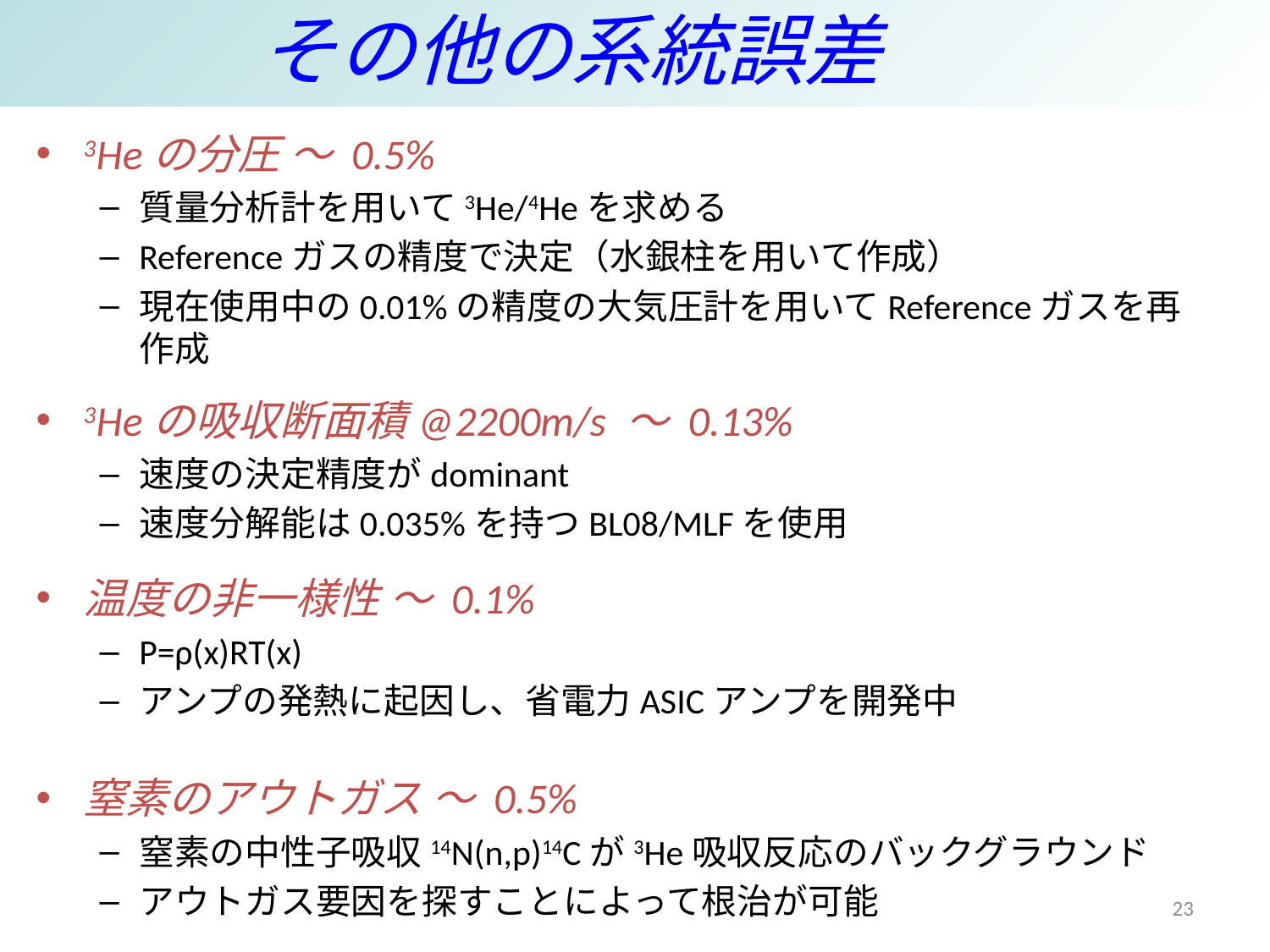

# その他の系統誤差

3Heの分圧 〜 0.5%
質量分析計を用いて3He/4Heを求める
Referenceガスの精度で決定（水銀柱を用いて作成）
現在使用中の0.01%の精度の大気圧計を用いてReferenceガスを再作成

3Heの吸収断面積@2200m/s 〜 0.13%
速度の決定精度がdominant
速度分解能は0.035%を持つBL08/MLFを使用

温度の非一様性 〜 0.1%
P=ρ(x)RT(x)
アンプの発熱に起因し、省電力ASICアンプを開発中

窒素のアウトガス 〜 0.5%
窒素の中性子吸収14N(n,p)14Cが3He吸収反応のバックグラウンド
アウトガス要因を探すことによって根治が可能
23